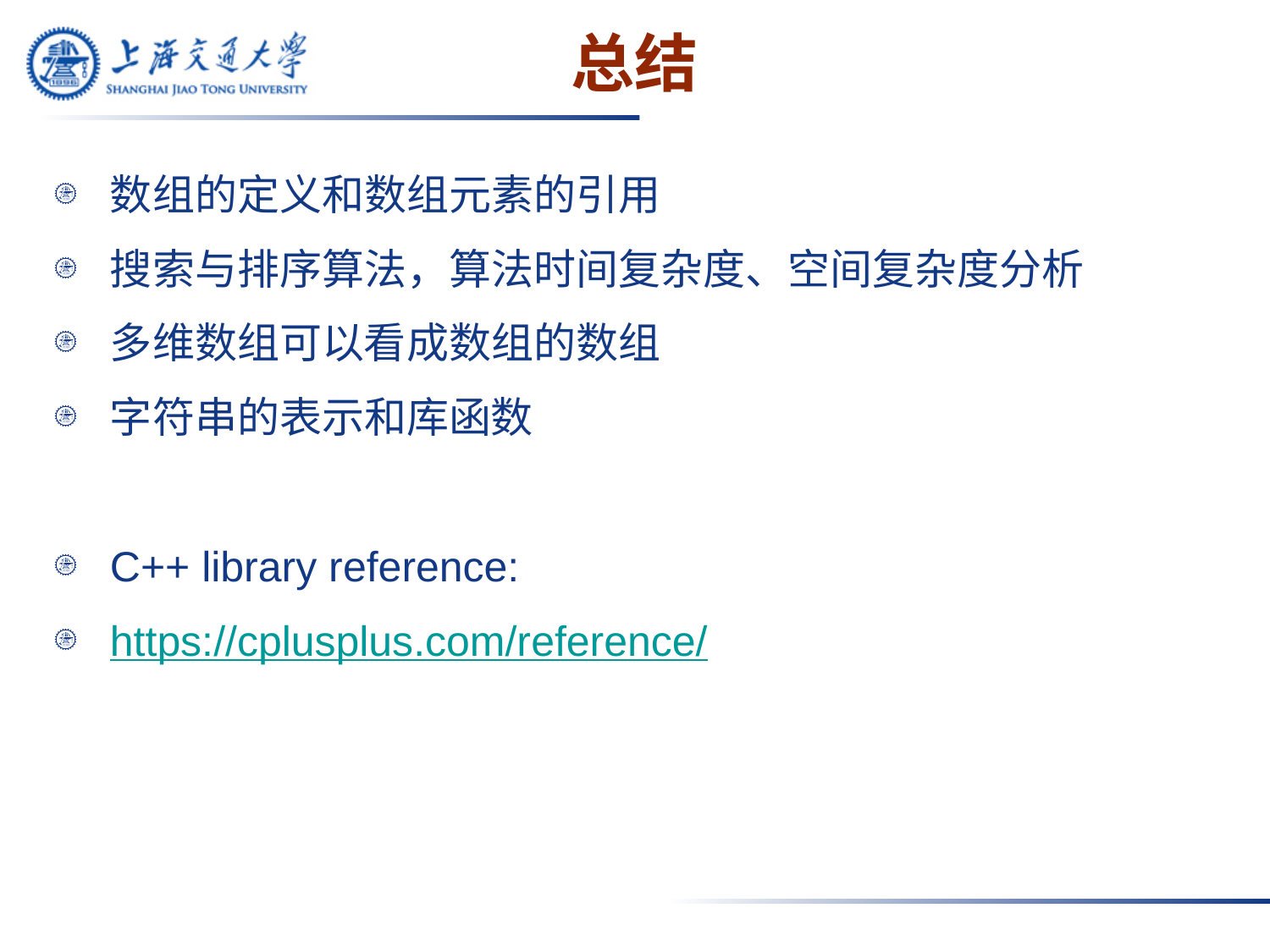

# 总结
数组的定义和数组元素的引用
搜索与排序算法，算法时间复杂度、空间复杂度分析
多维数组可以看成数组的数组
字符串的表示和库函数

C++ library reference:
https://cplusplus.com/reference/